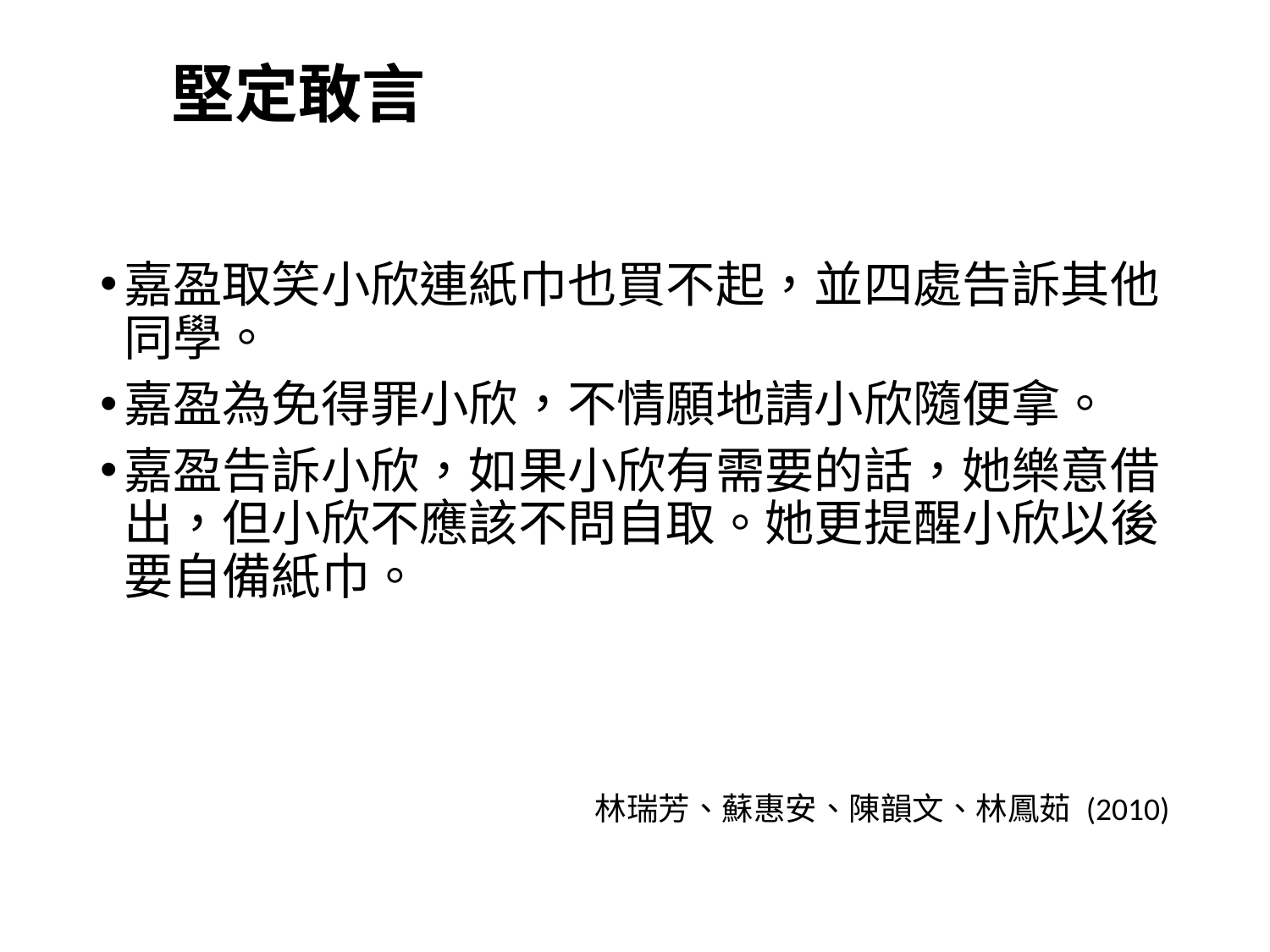

# 堅定敢言
嘉盈取笑小欣連紙巾也買不起，並四處告訴其他同學。
嘉盈為免得罪小欣，不情願地請小欣隨便拿。
嘉盈告訴小欣，如果小欣有需要的話，她樂意借出，但小欣不應該不問自取。她更提醒小欣以後要自備紙巾。
林瑞芳、蘇惠安、陳韻文、林鳳茹 (2010)